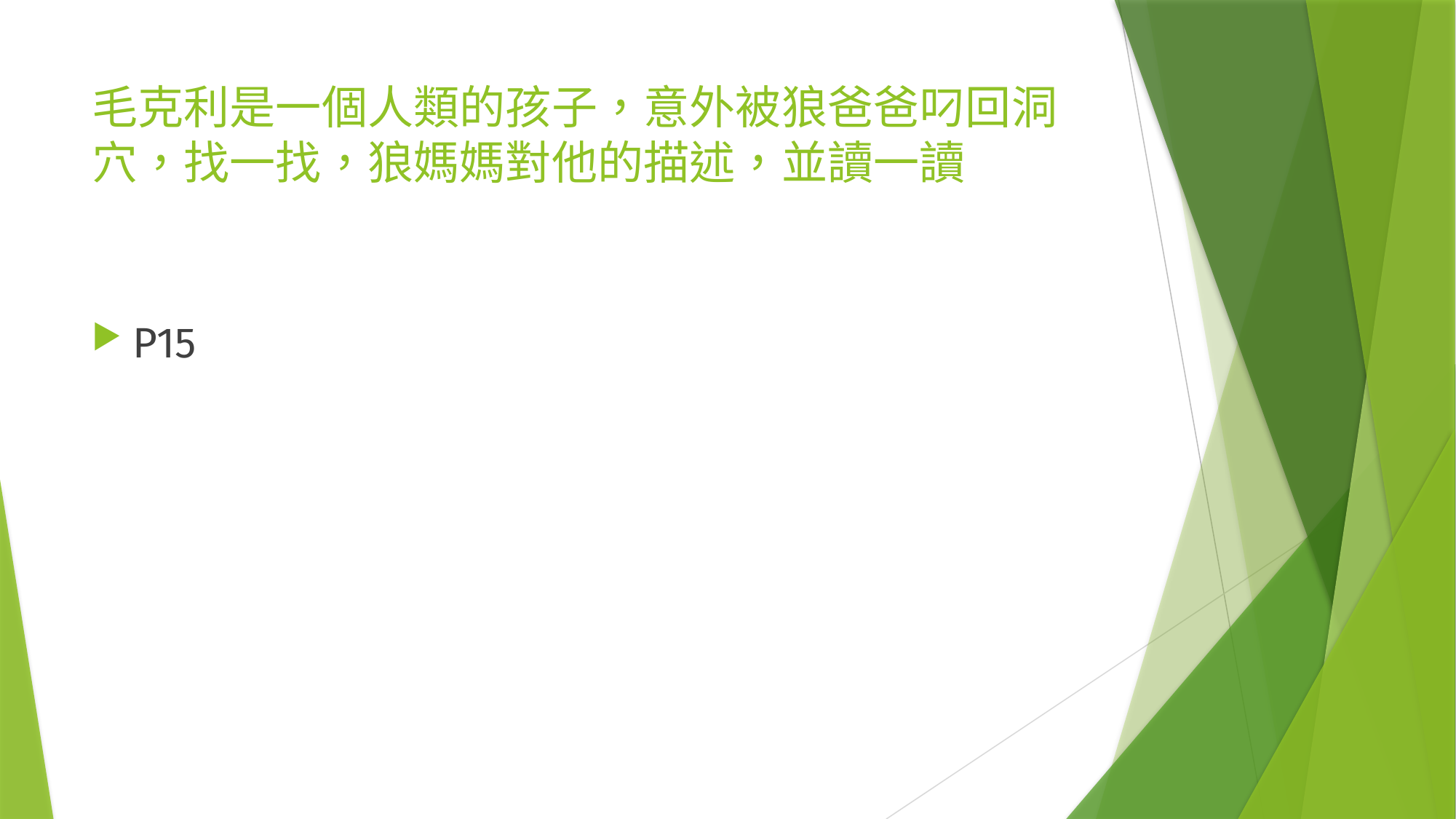

# 毛克利是一個人類的孩子，意外被狼爸爸叼回洞穴，找一找，狼媽媽對他的描述，並讀一讀
P15